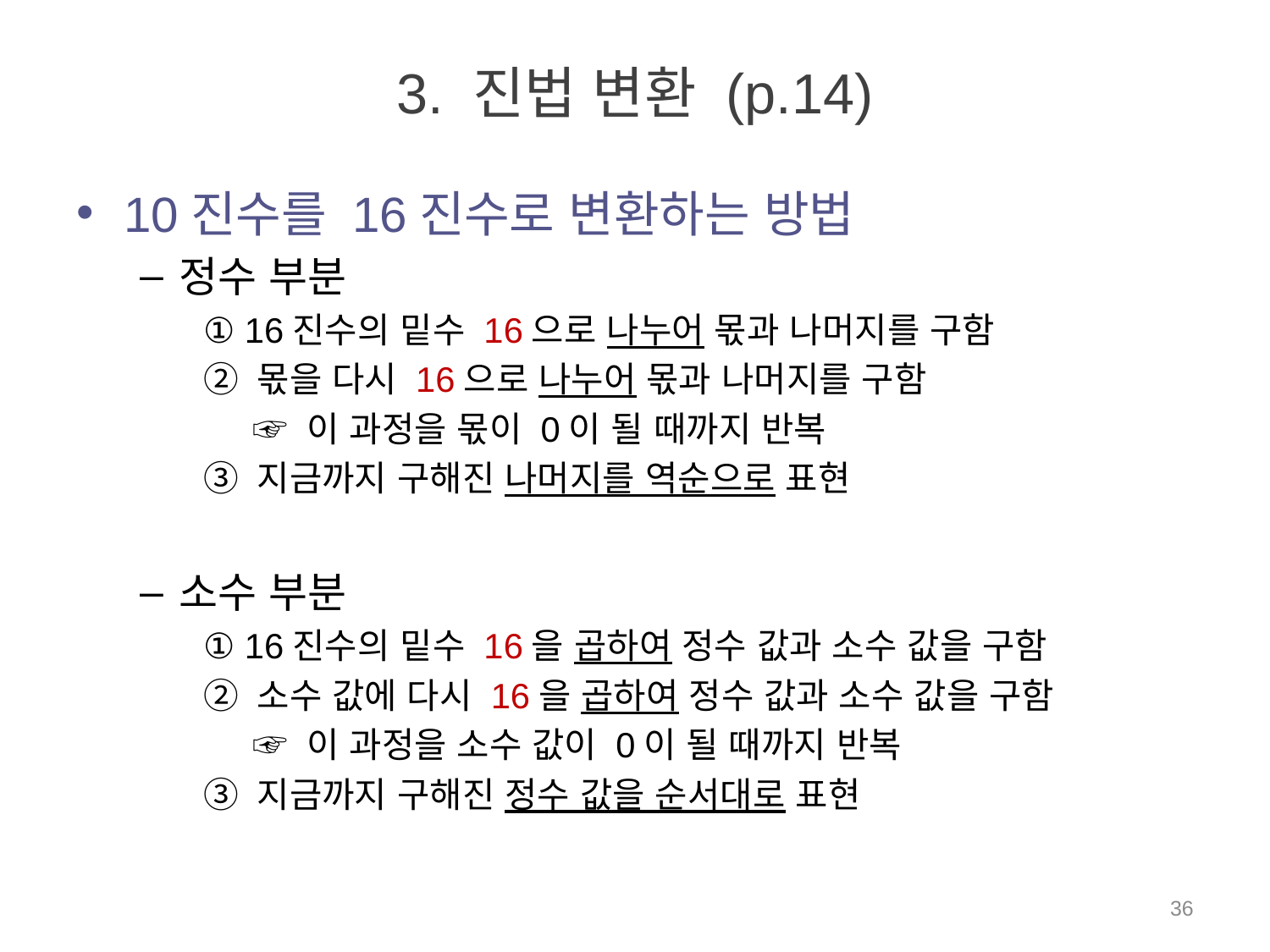

# 3. 진법 변환 (p.14)
10진수를 16진수로 변환하는 방법
정수 부분
① 16진수의 밑수 16으로 나누어 몫과 나머지를 구함
② 몫을 다시 16으로 나누어 몫과 나머지를 구함
     ☞ 이 과정을 몫이 0이 될 때까지 반복
③ 지금까지 구해진 나머지를 역순으로 표현

소수 부분
① 16진수의 밑수 16을 곱하여 정수 값과 소수 값을 구함
② 소수 값에 다시 16을 곱하여 정수 값과 소수 값을 구함
     ☞ 이 과정을 소수 값이 0이 될 때까지 반복
③ 지금까지 구해진 정수 값을 순서대로 표현
36